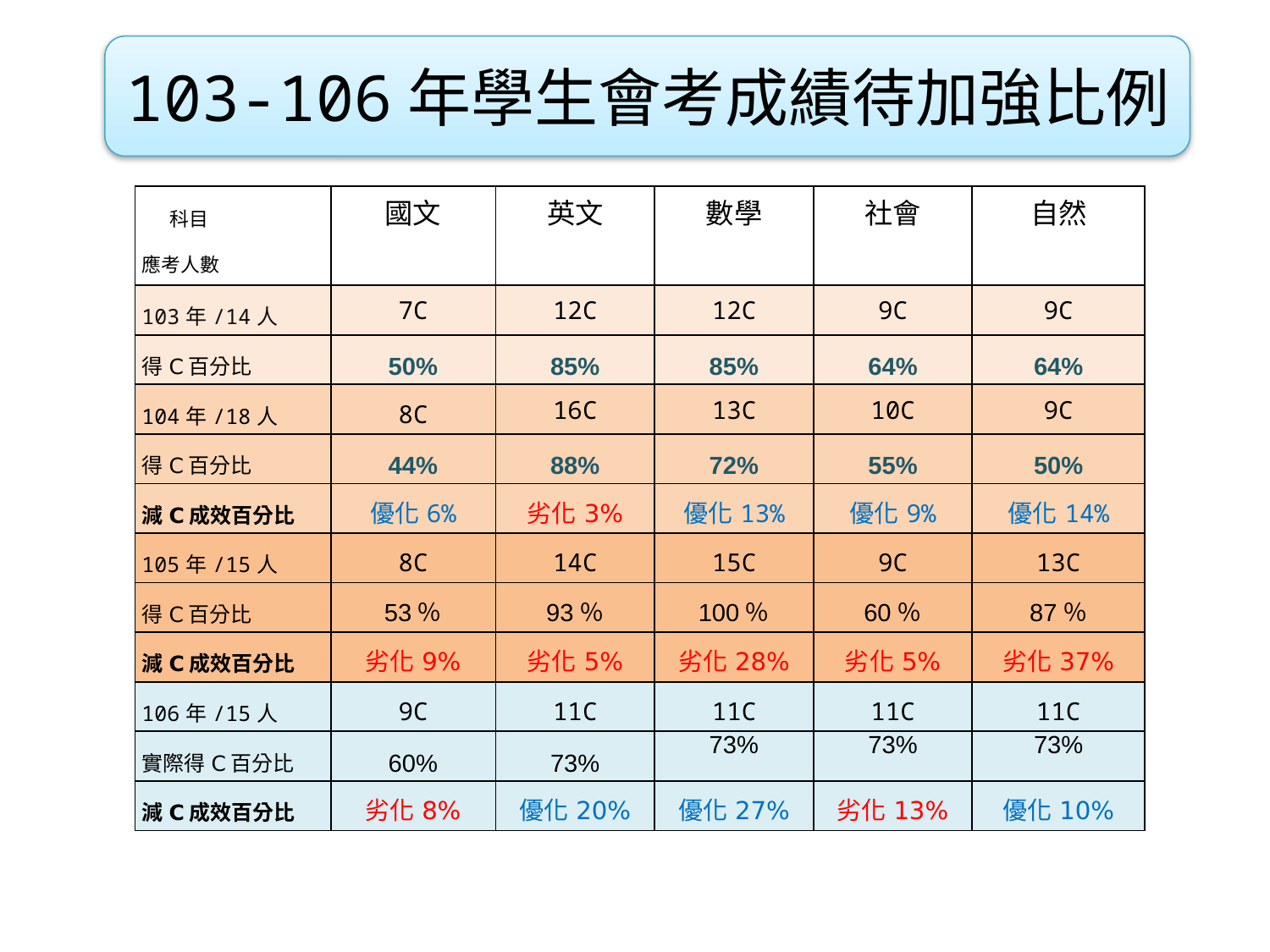

103-106年學生會考成績待加強比例

| 科目 應考人數 | 國文 | 英文 | 數學 | 社會 | 自然 |
| --- | --- | --- | --- | --- | --- |
| 103年/14人 | 7C | 12C | 12C | 9C | 9C |
| 得C百分比 | 50% | 85% | 85% | 64% | 64% |
| 104年/18人 | 8C | 16C | 13C | 10C | 9C |
| 得C百分比 | 44% | 88% | 72% | 55% | 50% |
| 減C成效百分比 | 優化6% | 劣化3% | 優化13% | 優化9% | 優化14% |
| 105年/15人 | 8C | 14C | 15C | 9C | 13C |
| 得C百分比 | 53％ | 93％ | 100％ | 60％ | 87％ |
| 減C成效百分比 | 劣化9% | 劣化5% | 劣化28% | 劣化5% | 劣化37% |
| 106年/15人 | 9C | 11C | 11C | 11C | 11C |
| 實際得C百分比 | 60% | 73% | 73% | 73% | 73% |
| 減C成效百分比 | 劣化8% | 優化20% | 優化27% | 劣化13% | 優化10% |